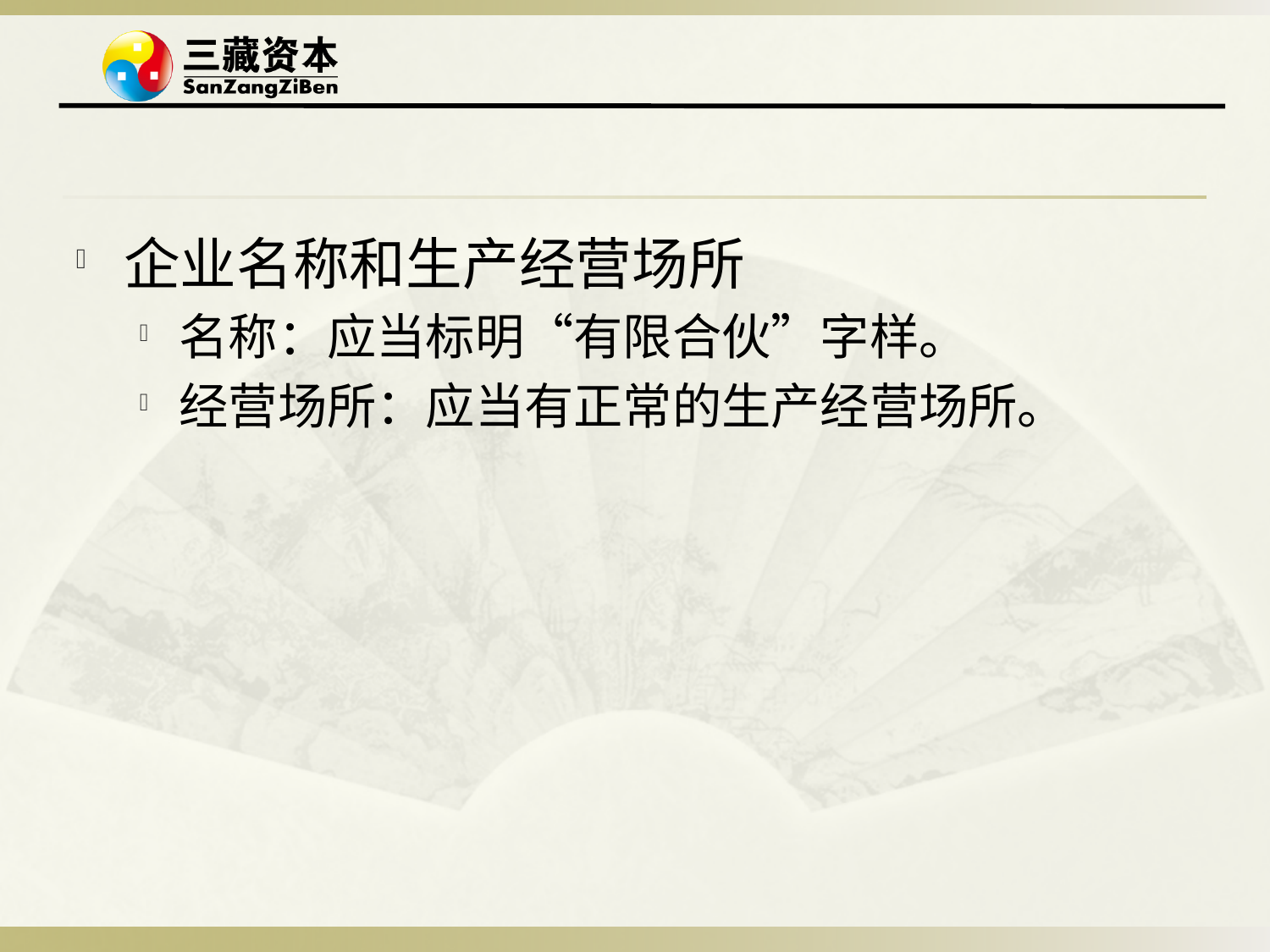

#
企业名称和生产经营场所
名称：应当标明“有限合伙”字样。
经营场所：应当有正常的生产经营场所。